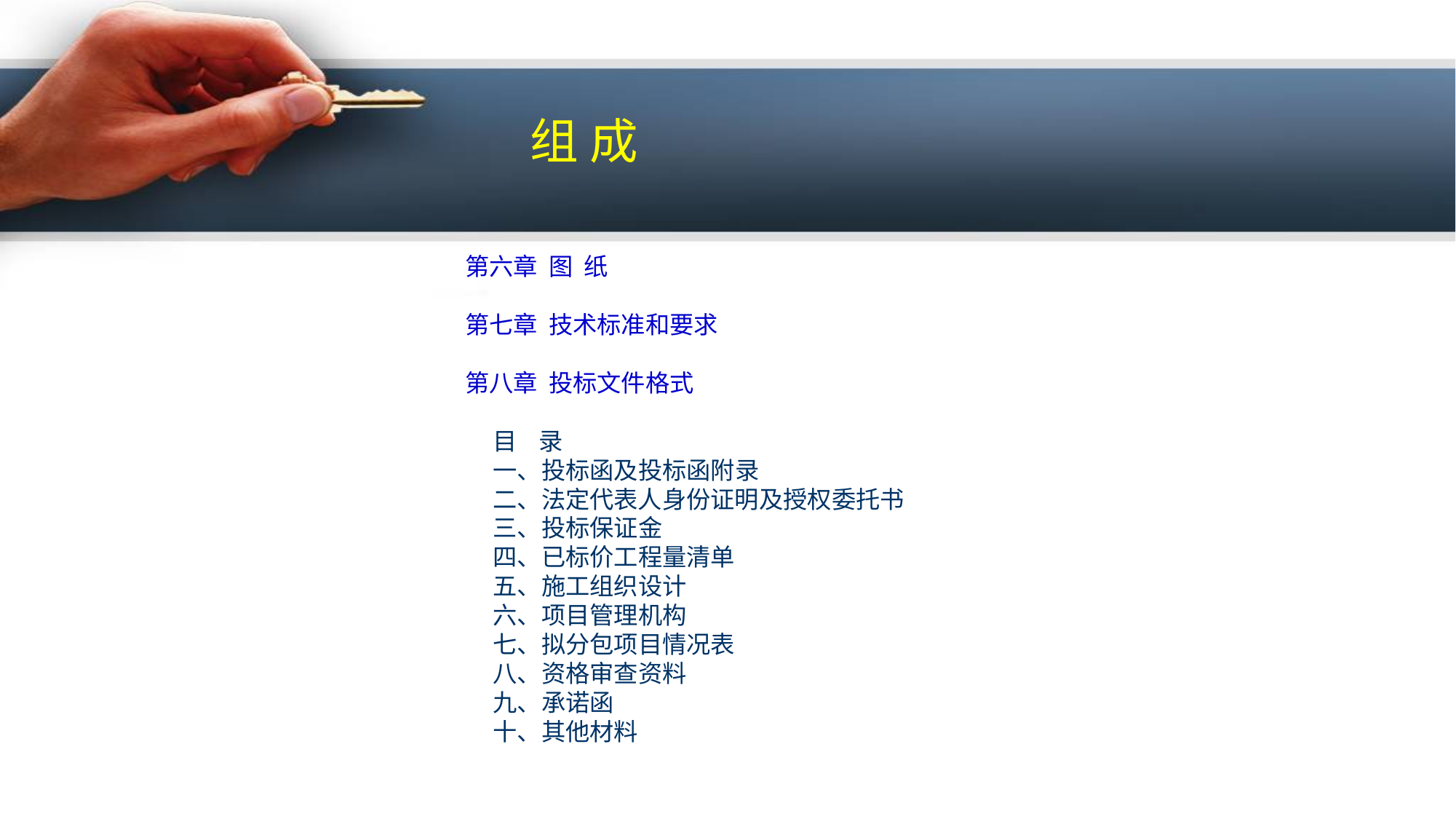

组 成
第六章  图  纸

第七章  技术标准和要求

第八章  投标文件格式

    目    录
    一、投标函及投标函附录
    二、法定代表人身份证明及授权委托书
    三、投标保证金
    四、已标价工程量清单
    五、施工组织设计
    六、项目管理机构
    七、拟分包项目情况表
    八、资格审查资料
    九、承诺函
    十、其他材料